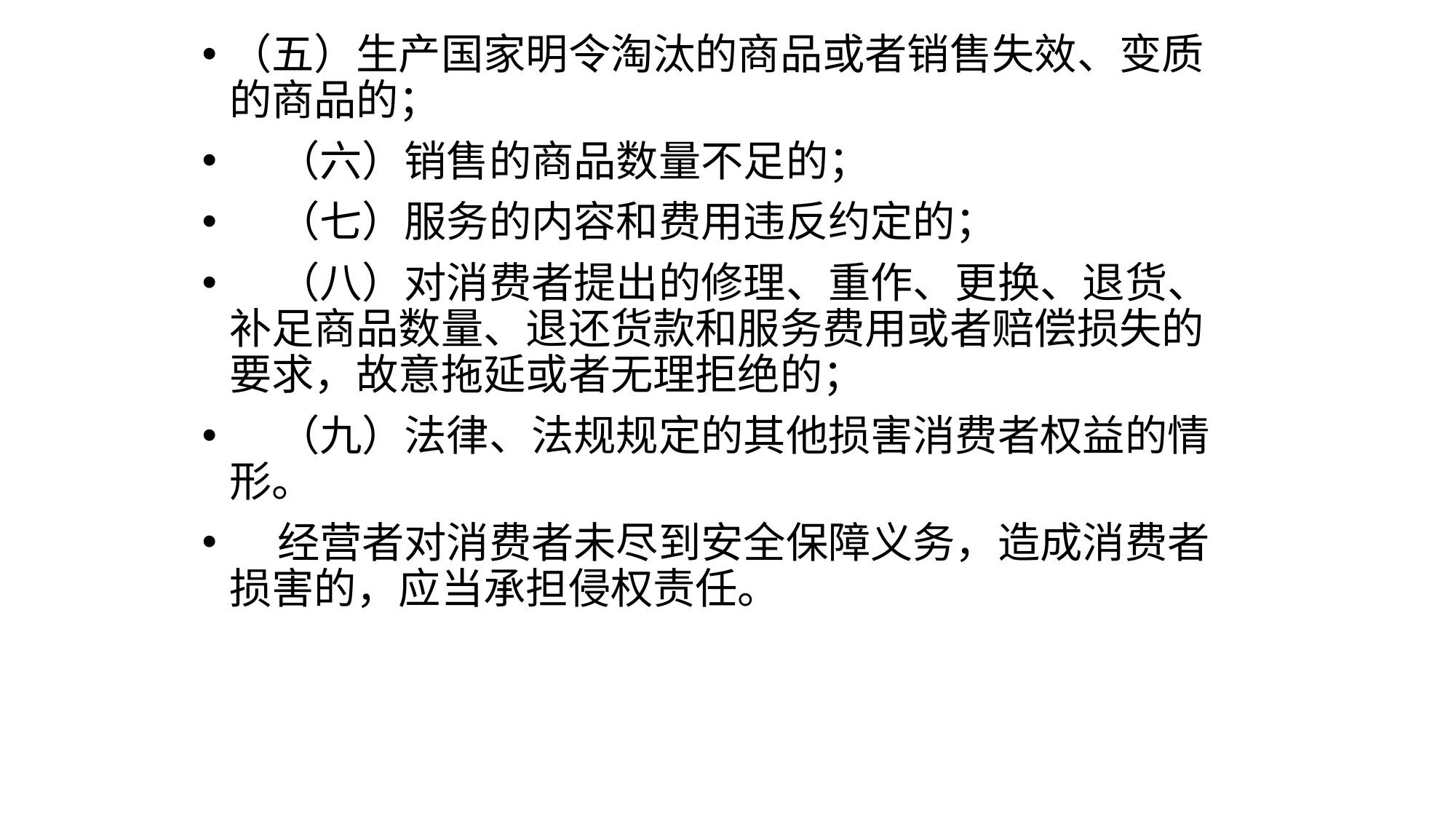

（五）生产国家明令淘汰的商品或者销售失效、变质的商品的；
    （六）销售的商品数量不足的；
    （七）服务的内容和费用违反约定的；
    （八）对消费者提出的修理、重作、更换、退货、补足商品数量、退还货款和服务费用或者赔偿损失的要求，故意拖延或者无理拒绝的；
    （九）法律、法规规定的其他损害消费者权益的情形。
    经营者对消费者未尽到安全保障义务，造成消费者损害的，应当承担侵权责任。